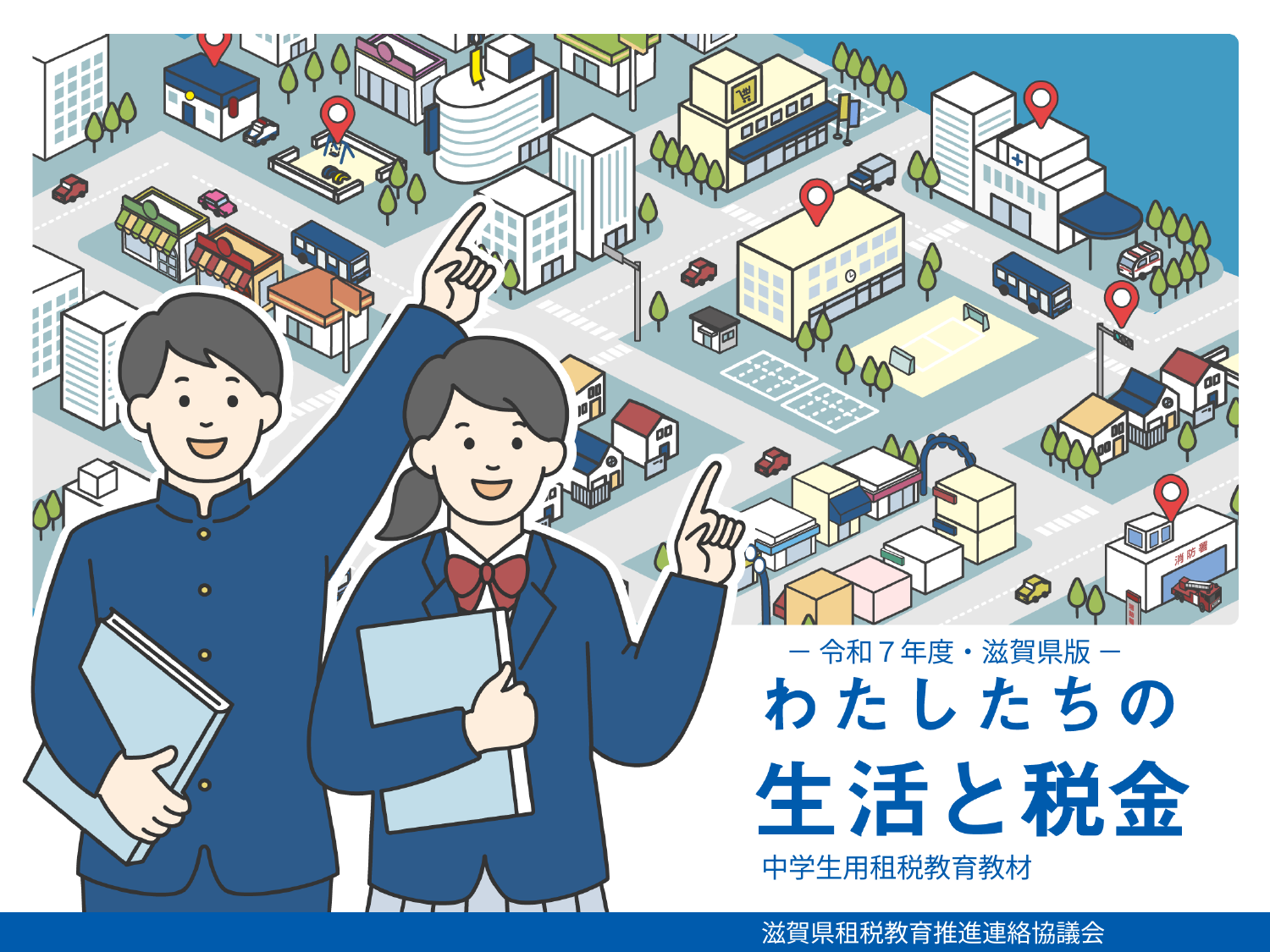

－ 令和７年度・滋賀県版 －
中学生用租税教育教材

滋賀県租税教育推進連絡協議会